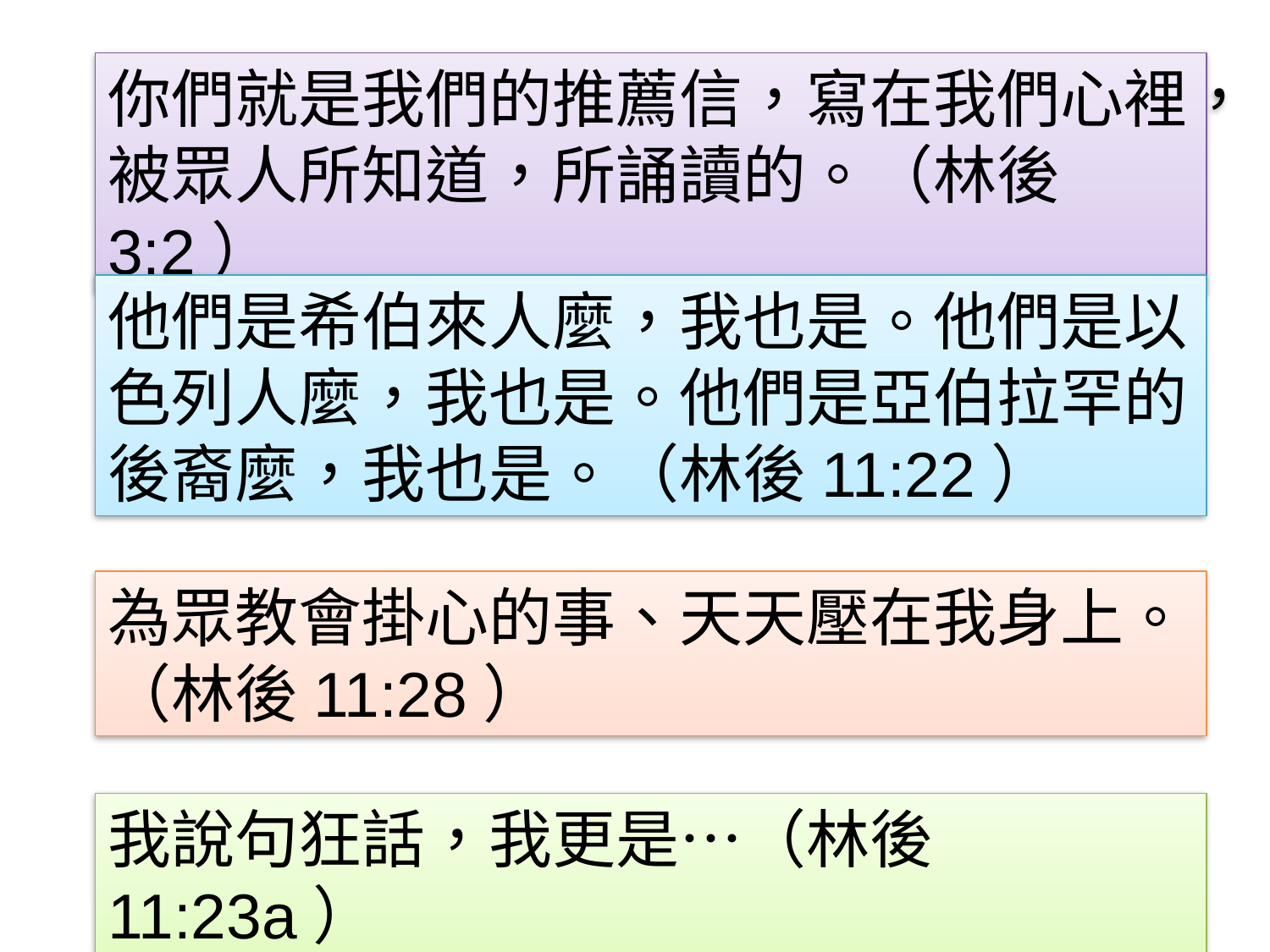

你們就是我們的推薦信，寫在我們心裡，被眾人所知道，所誦讀的。（林後3:2）
他們是希伯來人麼，我也是。他們是以色列人麼，我也是。他們是亞伯拉罕的後裔麼，我也是。（林後11:22）
為眾教會掛心的事、天天壓在我身上。（林後11:28）
我說句狂話，我更是…（林後11:23a）